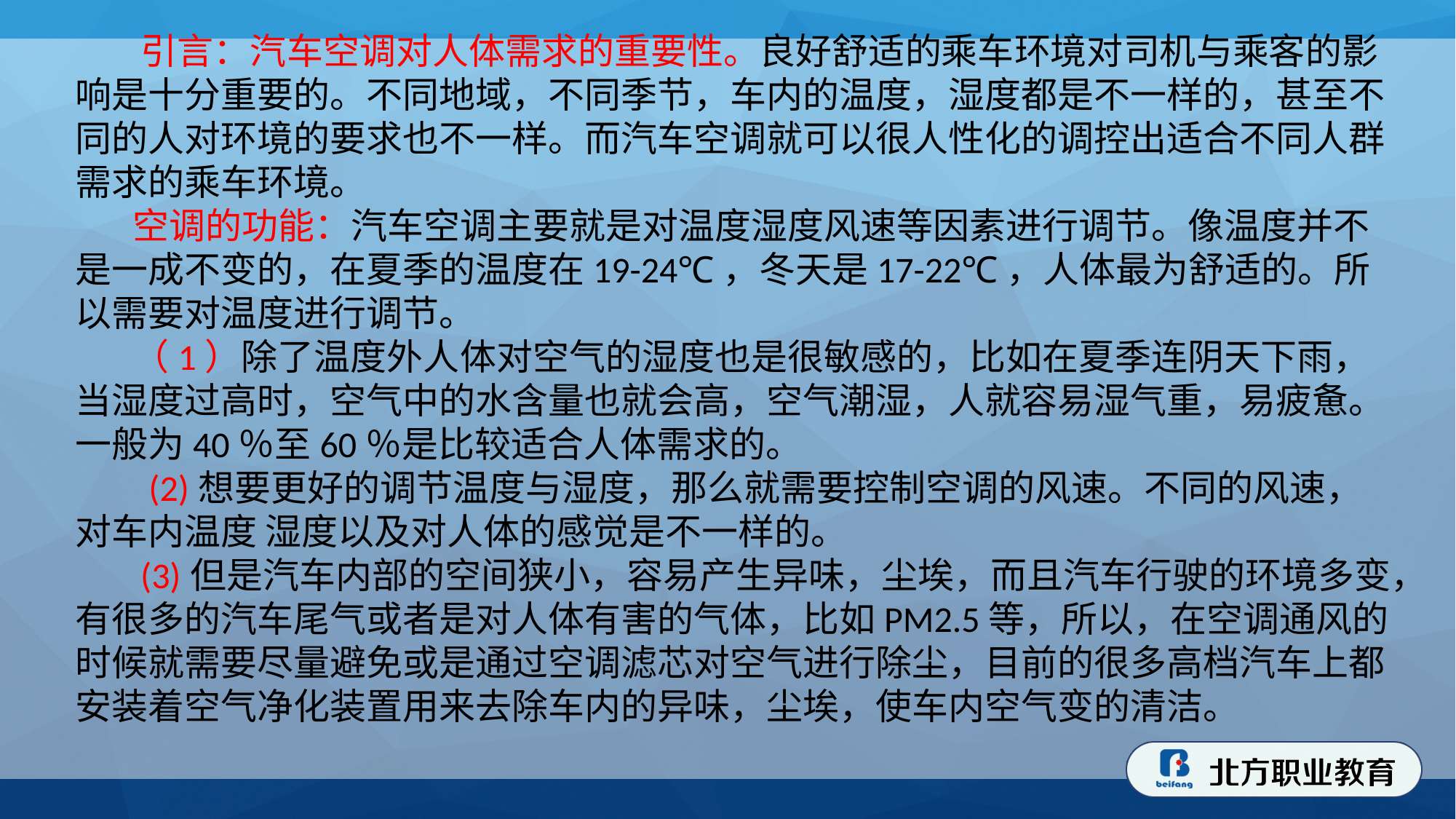

引言：汽车空调对人体需求的重要性。良好舒适的乘车环境对司机与乘客的影响是十分重要的。不同地域，不同季节，车内的温度，湿度都是不一样的，甚至不同的人对环境的要求也不一样。而汽车空调就可以很人性化的调控出适合不同人群需求的乘车环境。
      空调的功能：汽车空调主要就是对温度湿度风速等因素进行调节。像温度并不是一成不变的，在夏季的温度在19-24℃，冬天是17-22℃，人体最为舒适的。所以需要对温度进行调节。
      （1）除了温度外人体对空气的湿度也是很敏感的，比如在夏季连阴天下雨，当湿度过高时，空气中的水含量也就会高，空气潮湿，人就容易湿气重，易疲惫。一般为40％至60％是比较适合人体需求的。
         (2)想要更好的调节温度与湿度，那么就需要控制空调的风速。不同的风速，对车内温度 湿度以及对人体的感觉是不一样的。
        (3)但是汽车内部的空间狭小，容易产生异味，尘埃，而且汽车行驶的环境多变，有很多的汽车尾气或者是对人体有害的气体，比如PM2.5等，所以，在空调通风的时候就需要尽量避免或是通过空调滤芯对空气进行除尘，目前的很多高档汽车上都安装着空气净化装置用来去除车内的异味，尘埃，使车内空气变的清洁。